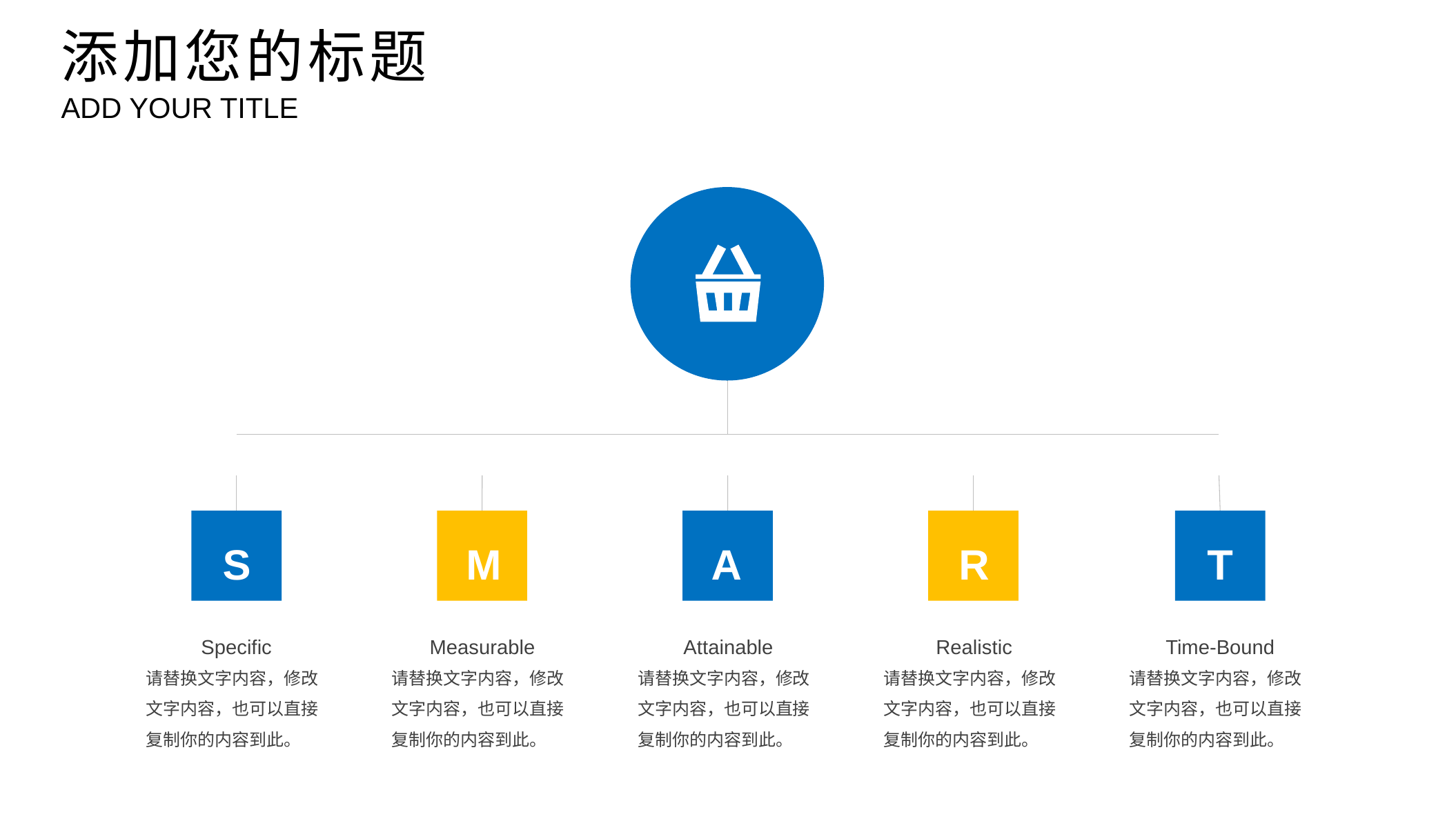

添加您的标题
ADD YOUR TITLE

S

M

A

R

T
Specific
请替换文字内容，修改文字内容，也可以直接复制你的内容到此。
Measurable
请替换文字内容，修改文字内容，也可以直接复制你的内容到此。
Attainable
请替换文字内容，修改文字内容，也可以直接复制你的内容到此。
Time-Bound
请替换文字内容，修改文字内容，也可以直接复制你的内容到此。
Realistic
请替换文字内容，修改文字内容，也可以直接复制你的内容到此。